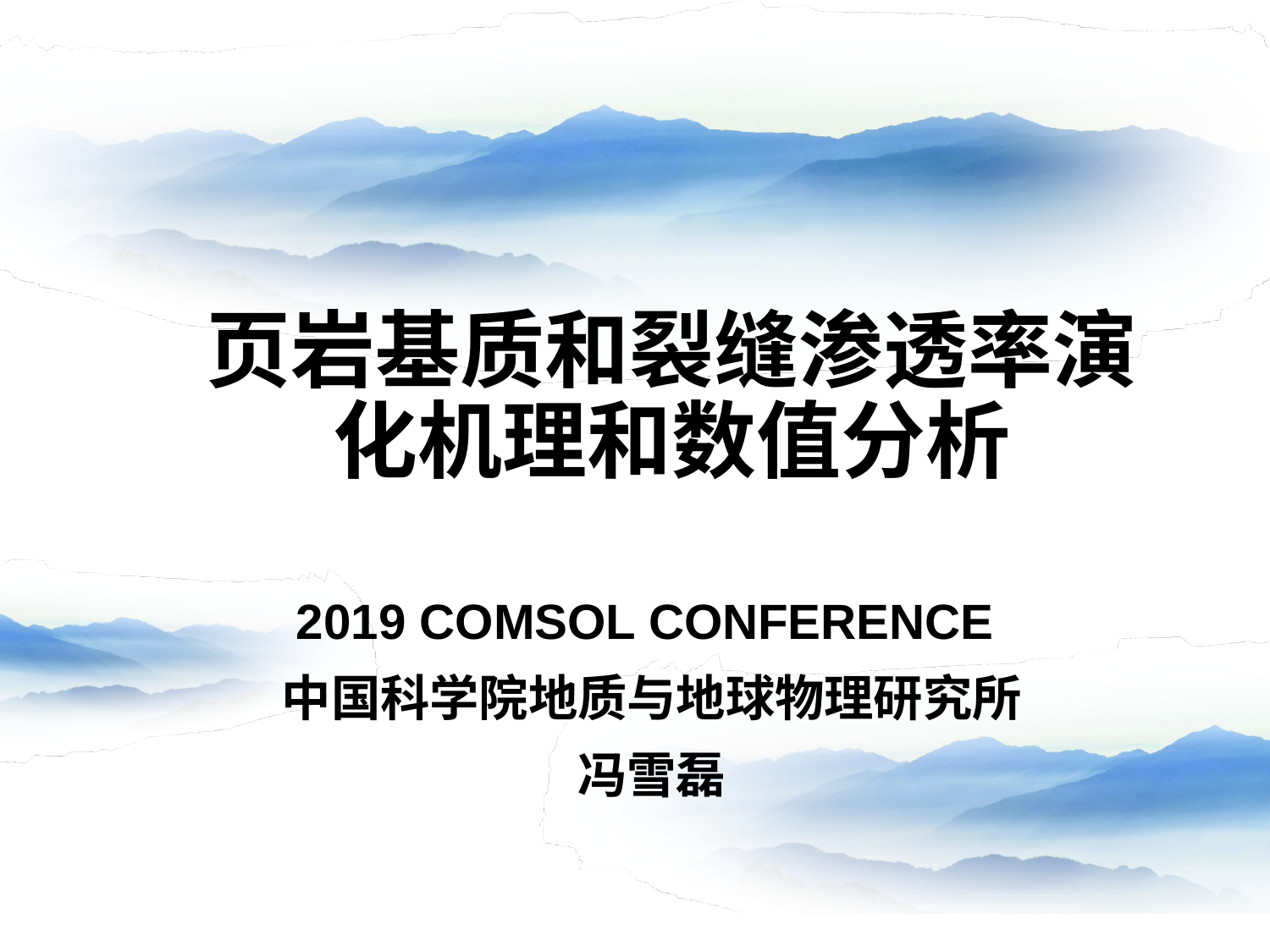

# 页岩基质和裂缝渗透率演化机理和数值分析
2019 COMSOL CONFERENCE
中国科学院地质与地球物理研究所
冯雪磊